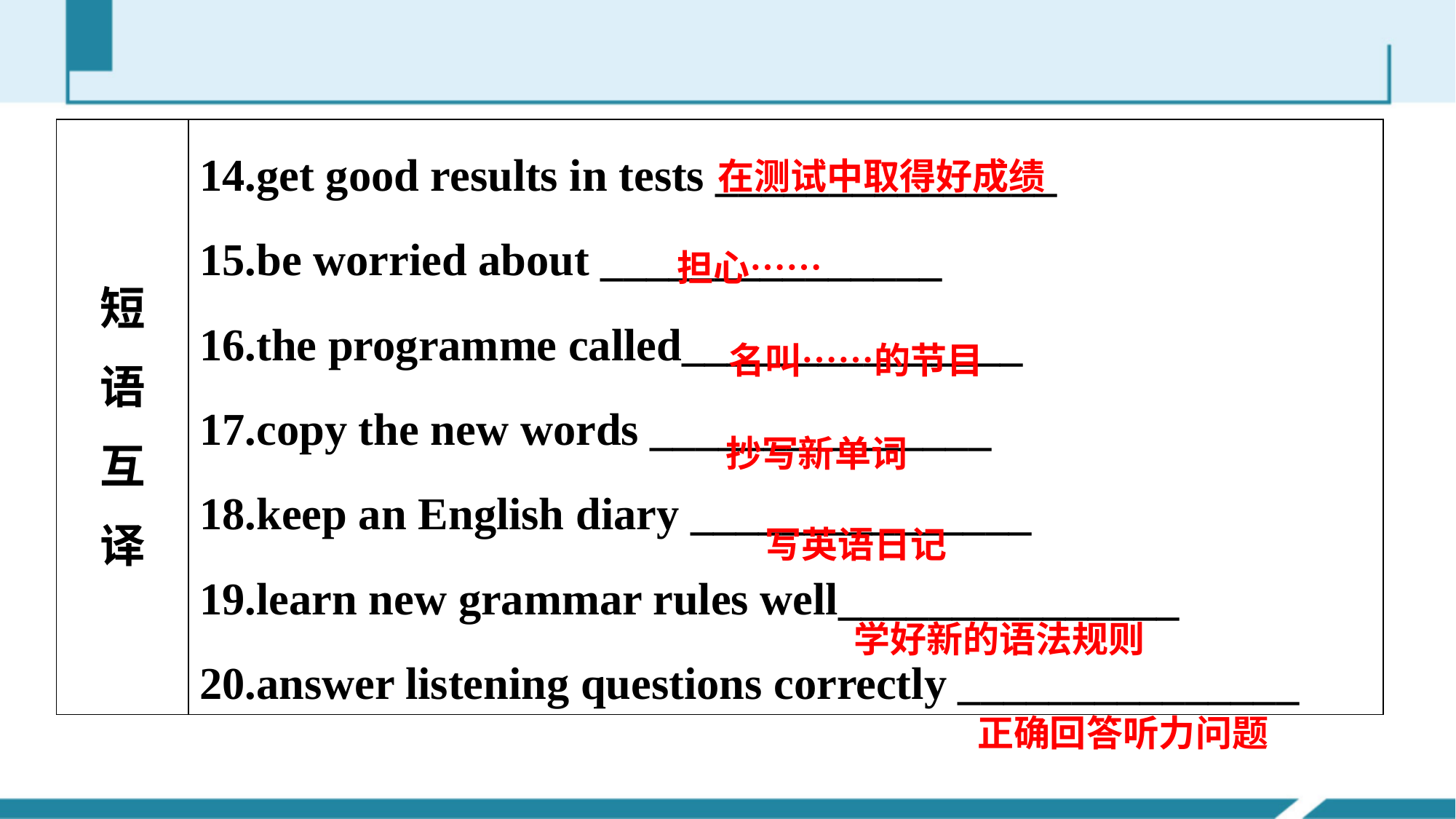

| 短 语 互 译 | 14.get good results in tests \_\_\_\_\_\_\_\_\_\_\_\_\_\_\_ 15.be worried about \_\_\_\_\_\_\_\_\_\_\_\_\_\_\_ 16.the programme called\_\_\_\_\_\_\_\_\_\_\_\_\_\_\_ 17.copy the new words \_\_\_\_\_\_\_\_\_\_\_\_\_\_\_ 18.keep an English diary \_\_\_\_\_\_\_\_\_\_\_\_\_\_\_ 19.learn new grammar rules well\_\_\_\_\_\_\_\_\_\_\_\_\_\_\_ 20.answer listening questions correctly \_\_\_\_\_\_\_\_\_\_\_\_\_\_\_ |
| --- | --- |
在测试中取得好成绩
担心……
名叫……的节目

抄写新单词
写英语日记
学好新的语法规则
正确回答听力问题